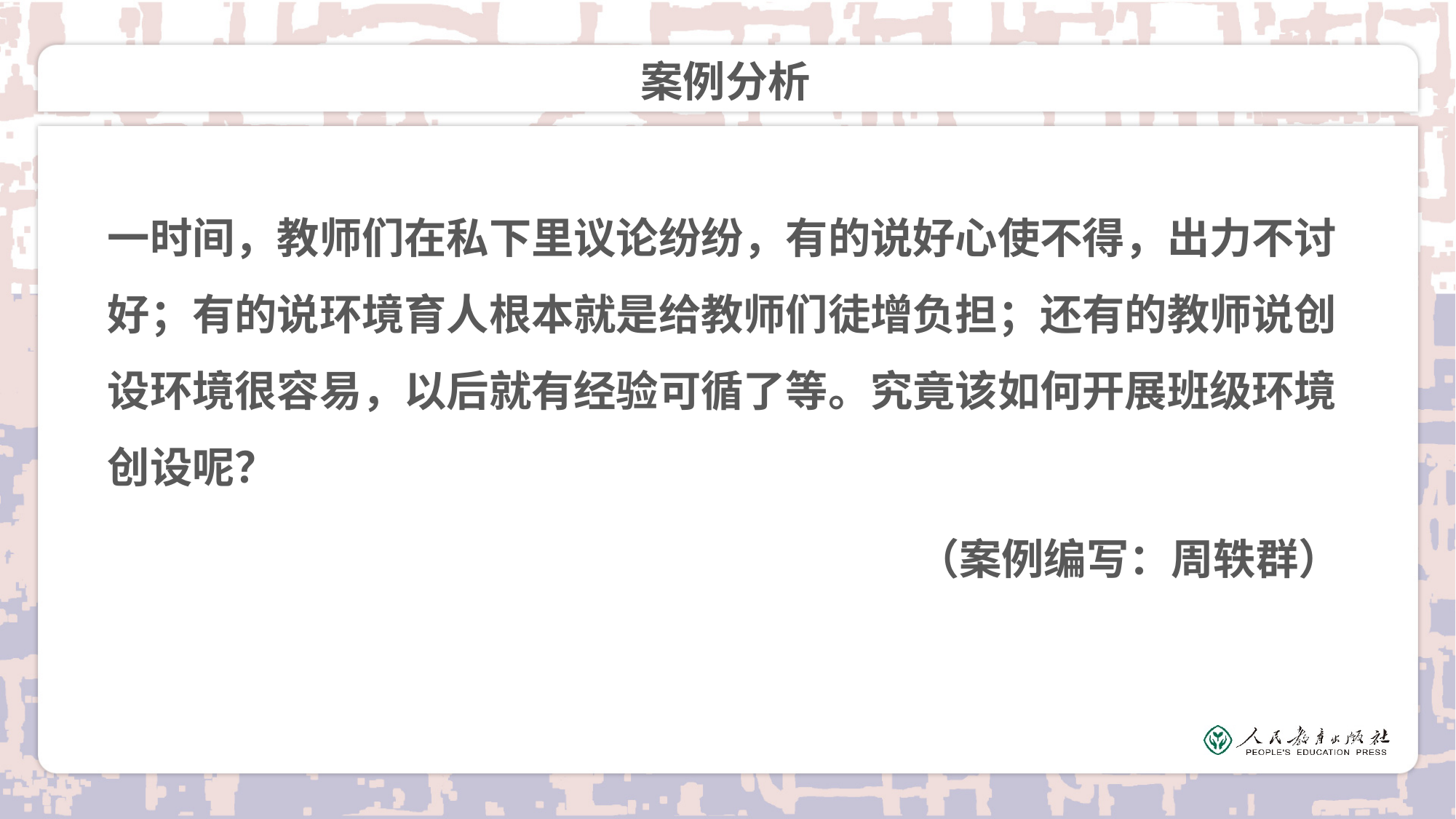

# 案例分析
一时间，教师们在私下里议论纷纷，有的说好心使不得，出力不讨好；有的说环境育人根本就是给教师们徒增负担；还有的教师说创设环境很容易，以后就有经验可循了等。究竟该如何开展班级环境创设呢？
                                               （案例编写：周轶群）